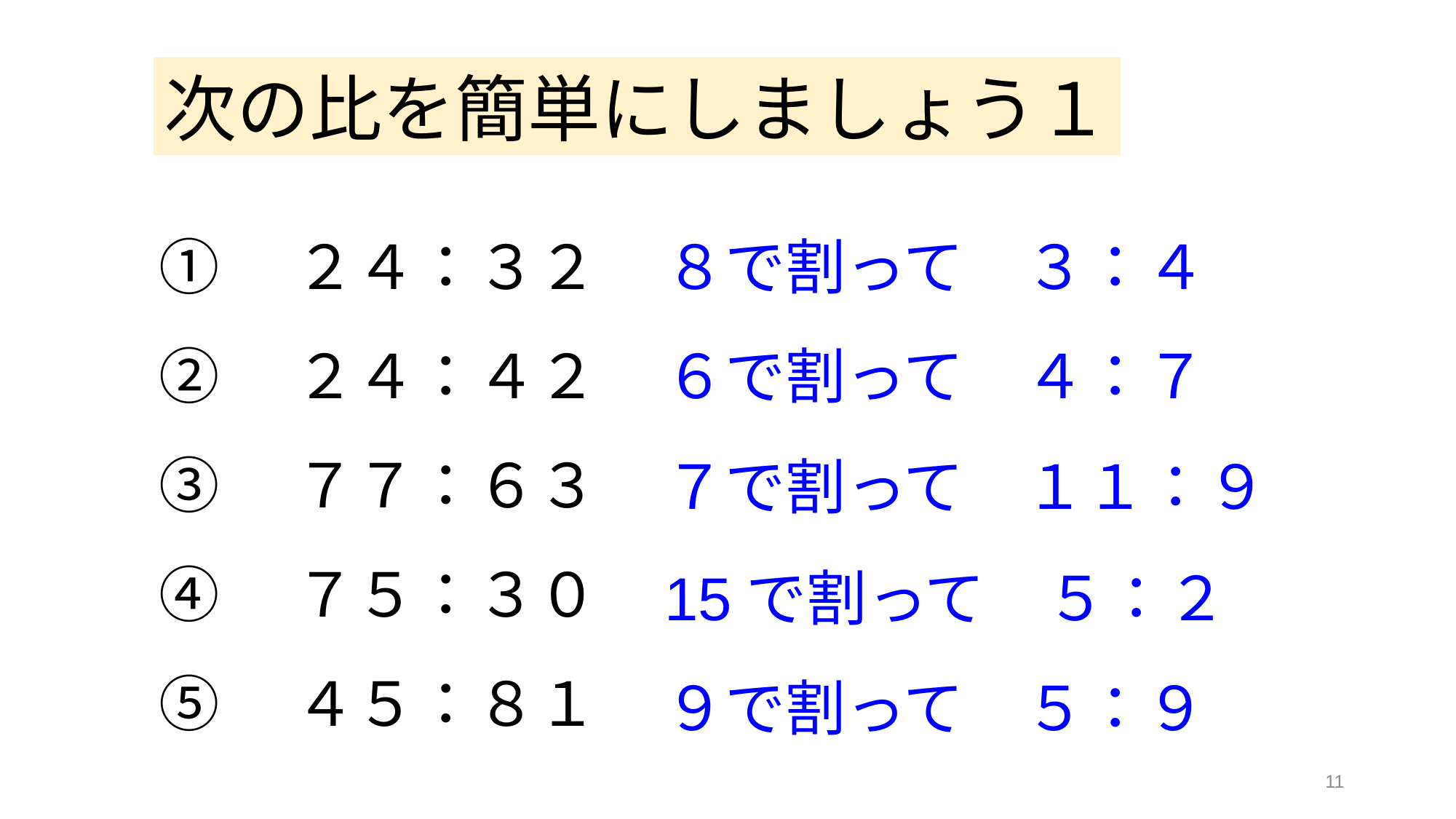

次の比を簡単にしましょう１
①　２４：３２
②　２４：４２
③　７７：６３
④　７５：３０
⑤　４５：８１
８で割って　３：４
６で割って　４：７
７で割って　１１：９
15で割って　５：２
９で割って　５：９
11